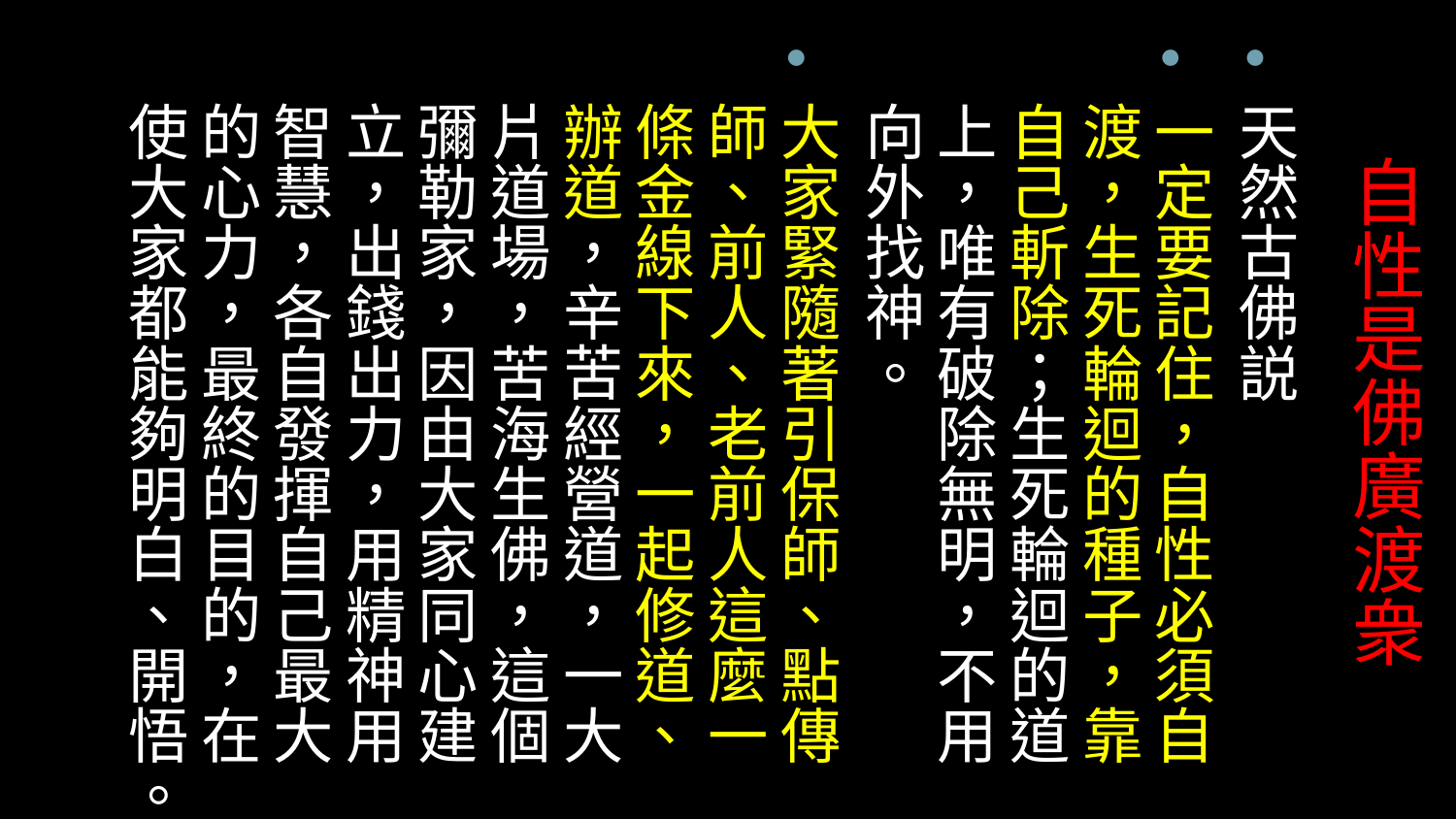

# 自性是佛廣渡衆
天然古佛説
一定要記住，自性必須自渡，生死輪迴的種子，靠自己斬除；生死輪迴的道上，唯有破除無明，不用向外找神。
大家緊隨著引保師、點傳師、前人、老前人這麼一條金線下來，一起修道、辦道，辛苦經營道，一大片道場，苦海生佛，這個彌勒家，因由大家同心建立，出錢出力，用精神用智慧，各自發揮自己最大的心力，最終的目的，在使大家都能夠明白、開悟。